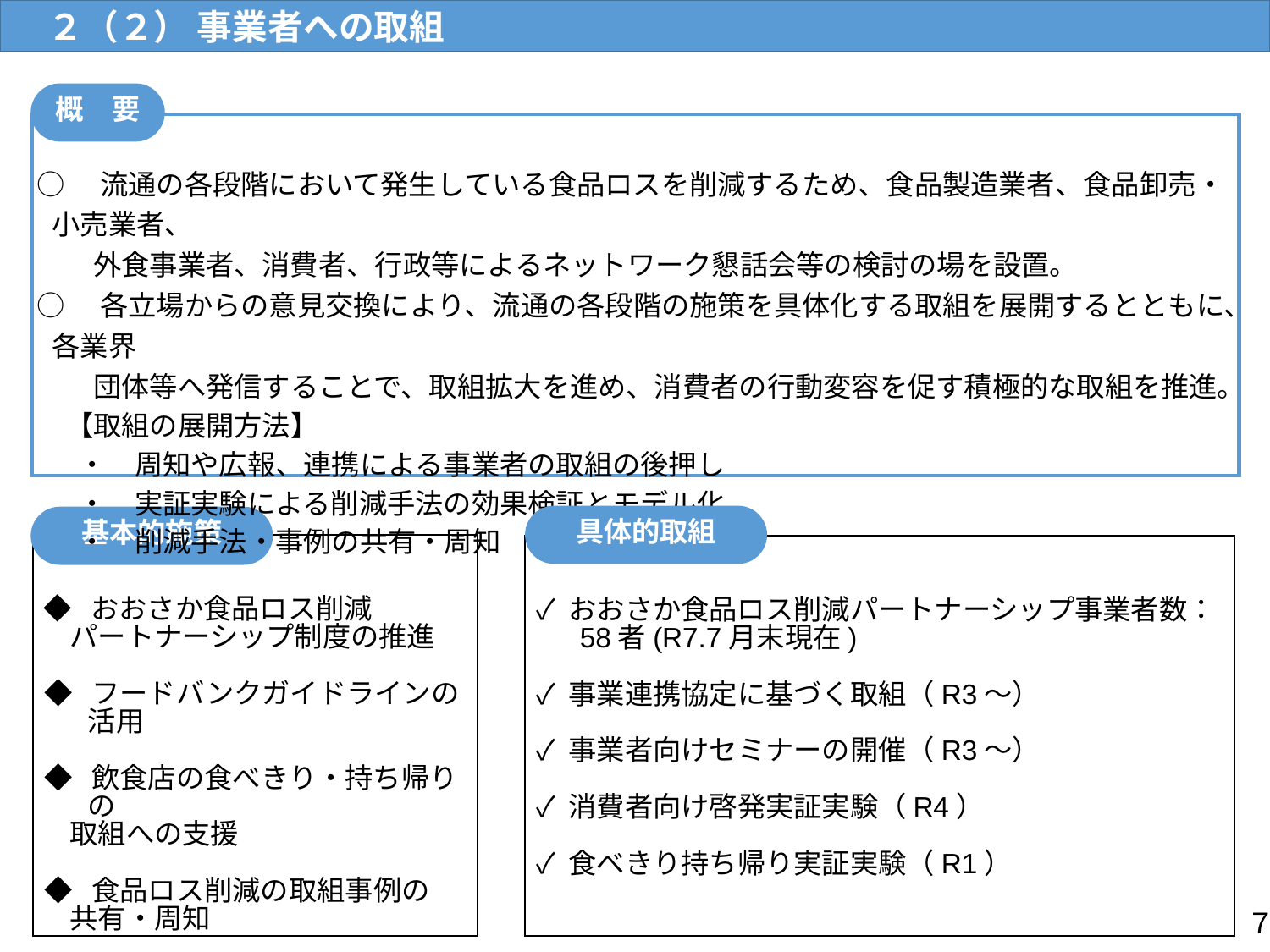

R7.4.17（木）流通対策室
　２（２） 事業者への取組
概　要

○　流通の各段階において発生している食品ロスを削減するため、食品製造業者、食品卸売・小売業者、
　　外食事業者、消費者、行政等によるネットワーク懇話会等の検討の場を設置。
○　各立場からの意見交換により、流通の各段階の施策を具体化する取組を展開するとともに、各業界
　　団体等へ発信することで、取組拡大を進め、消費者の行動変容を促す積極的な取組を推進。
　【取組の展開方法】
 　・　周知や広報、連携による事業者の取組の後押し
 　・　実証実験による削減手法の効果検証とモデル化
 　・　削減手法・事例の共有・周知

具体的取組
基本的施策

 ◆  おおさか食品ロス削減
    パートナーシップ制度の推進
 ◆  フードバンクガイドラインの活用
 ◆  飲食店の食べきり・持ち帰りの
    取組への支援
 ◆  食品ロス削減の取組事例の
    共有・周知

 ✓ おおさか食品ロス削減パートナーシップ事業者数：58者(R7.7月末現在)
 ✓ 事業連携協定に基づく取組（R3～）
 ✓ 事業者向けセミナーの開催（R3～）
 ✓ 消費者向け啓発実証実験（R4）
 ✓ 食べきり持ち帰り実証実験（R1）

７